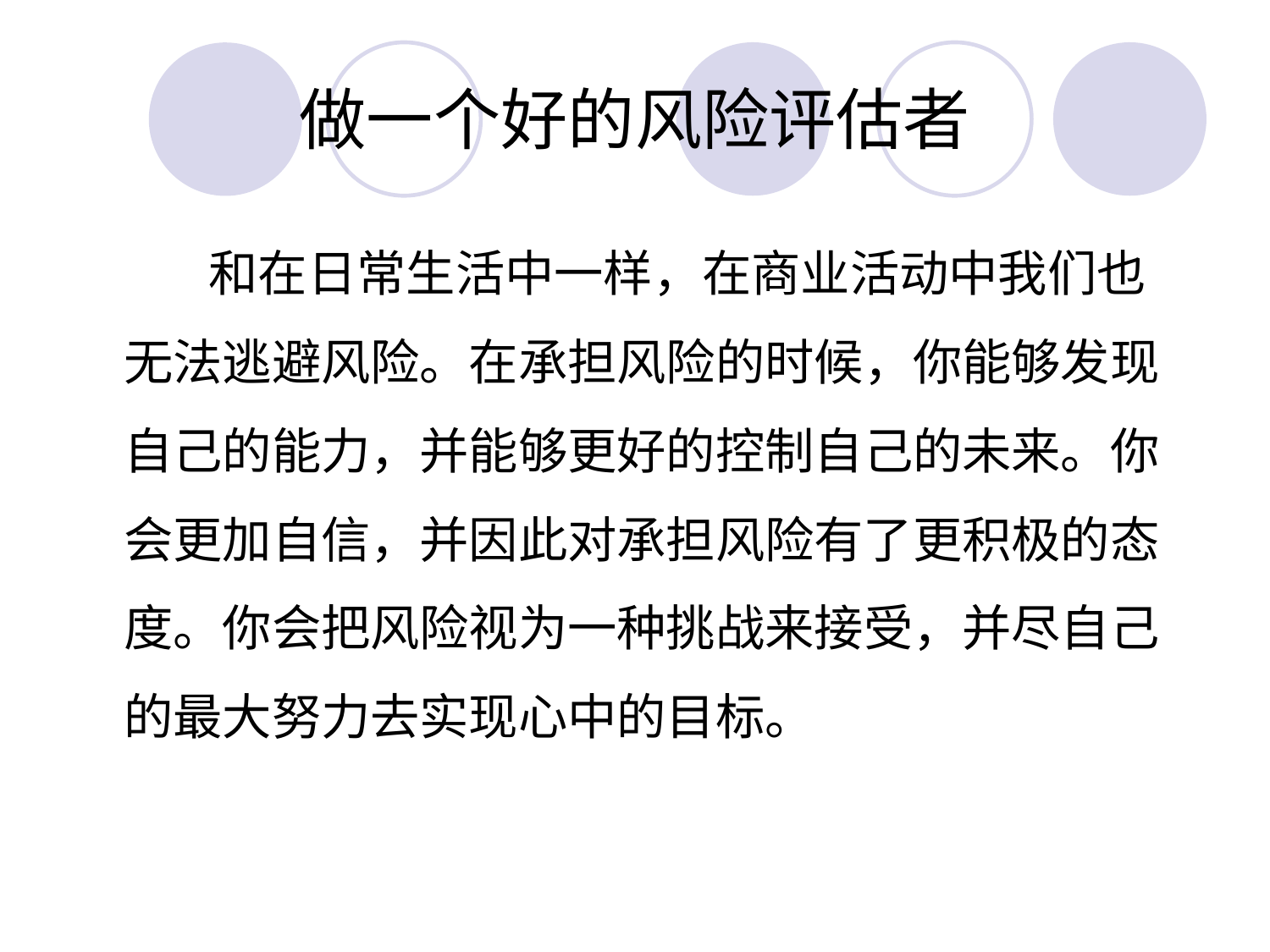

# 做一个好的风险评估者
           和在日常生活中一样，在商业活动中我们也无法逃避风险。在承担风险的时候，你能够发现自己的能力，并能够更好的控制自己的未来。你会更加自信，并因此对承担风险有了更积极的态度。你会把风险视为一种挑战来接受，并尽自己的最大努力去实现心中的目标。